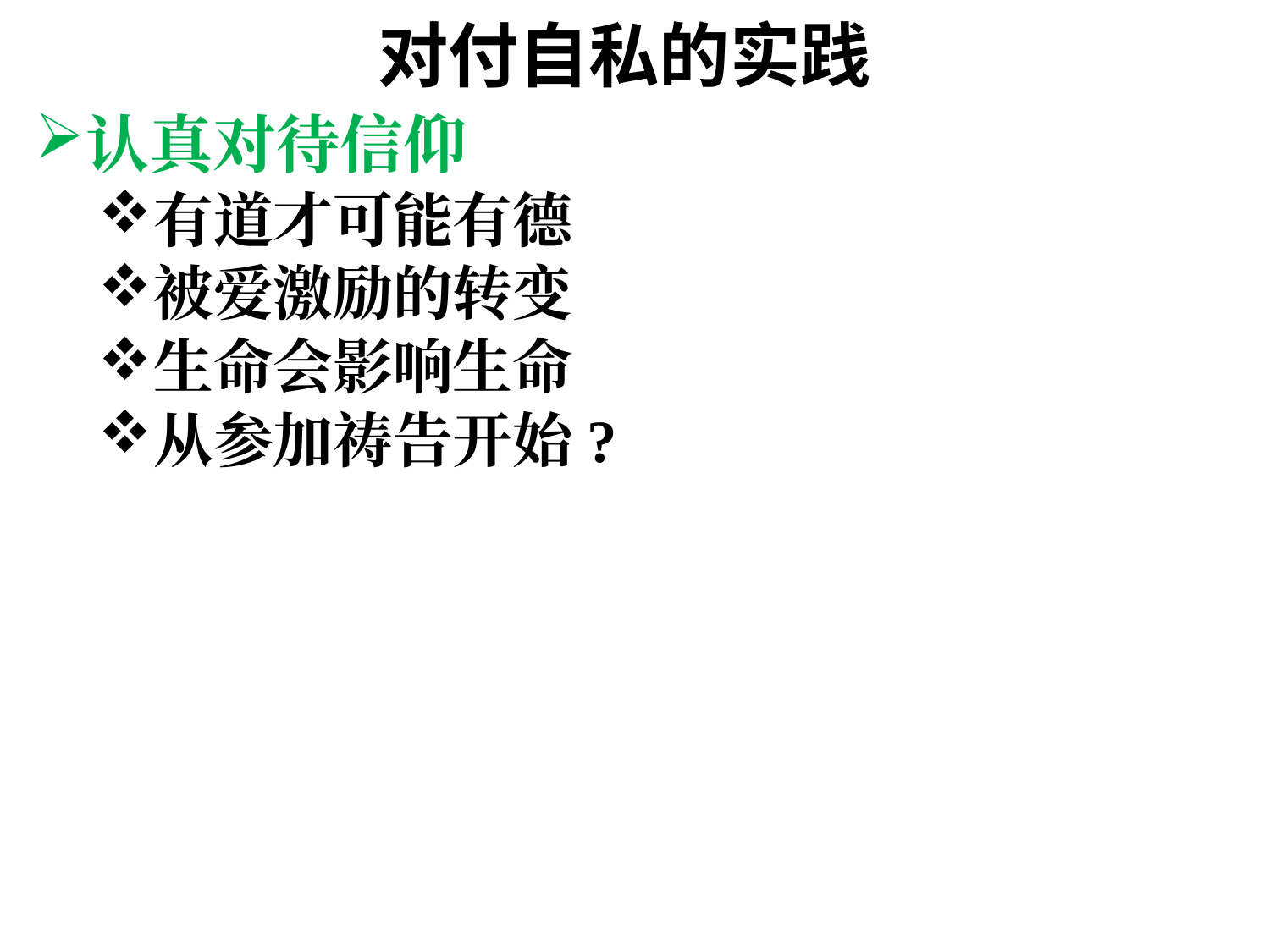

# 对付自私的实践
认真对待信仰
有道才可能有德
被爱激励的转变
生命会影响生命
从参加祷告开始?